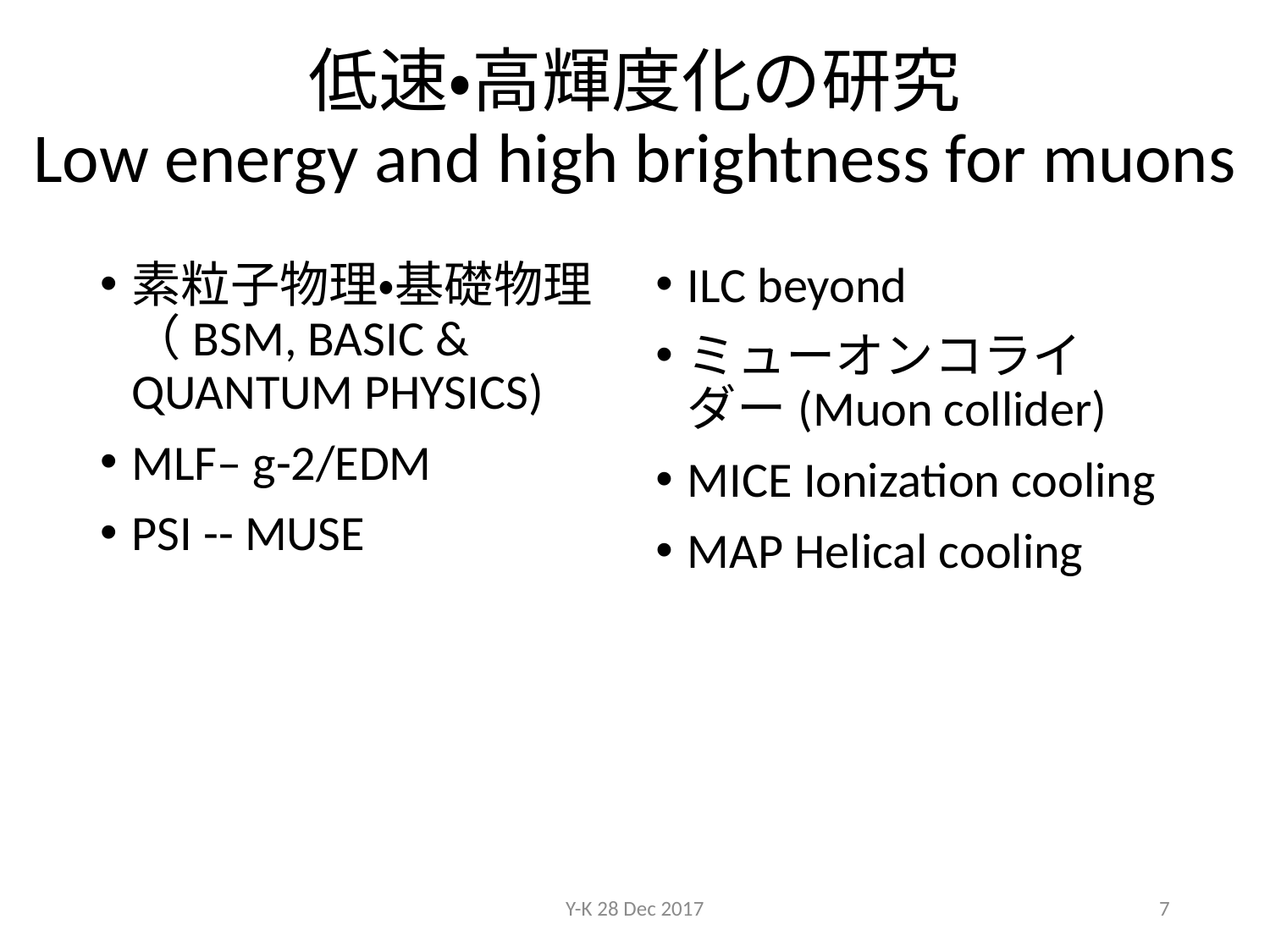

# 低速・高輝度化の研究 Low energy and high brightness for muons
素粒子物理・基礎物理（BSM, BASIC & QUANTUM PHYSICS)
MLF– g-2/EDM
PSI -- MUSE
ILC beyond
ミューオンコライダー(Muon collider)
MICE Ionization cooling
MAP Helical cooling
Y-K 28 Dec 2017
7